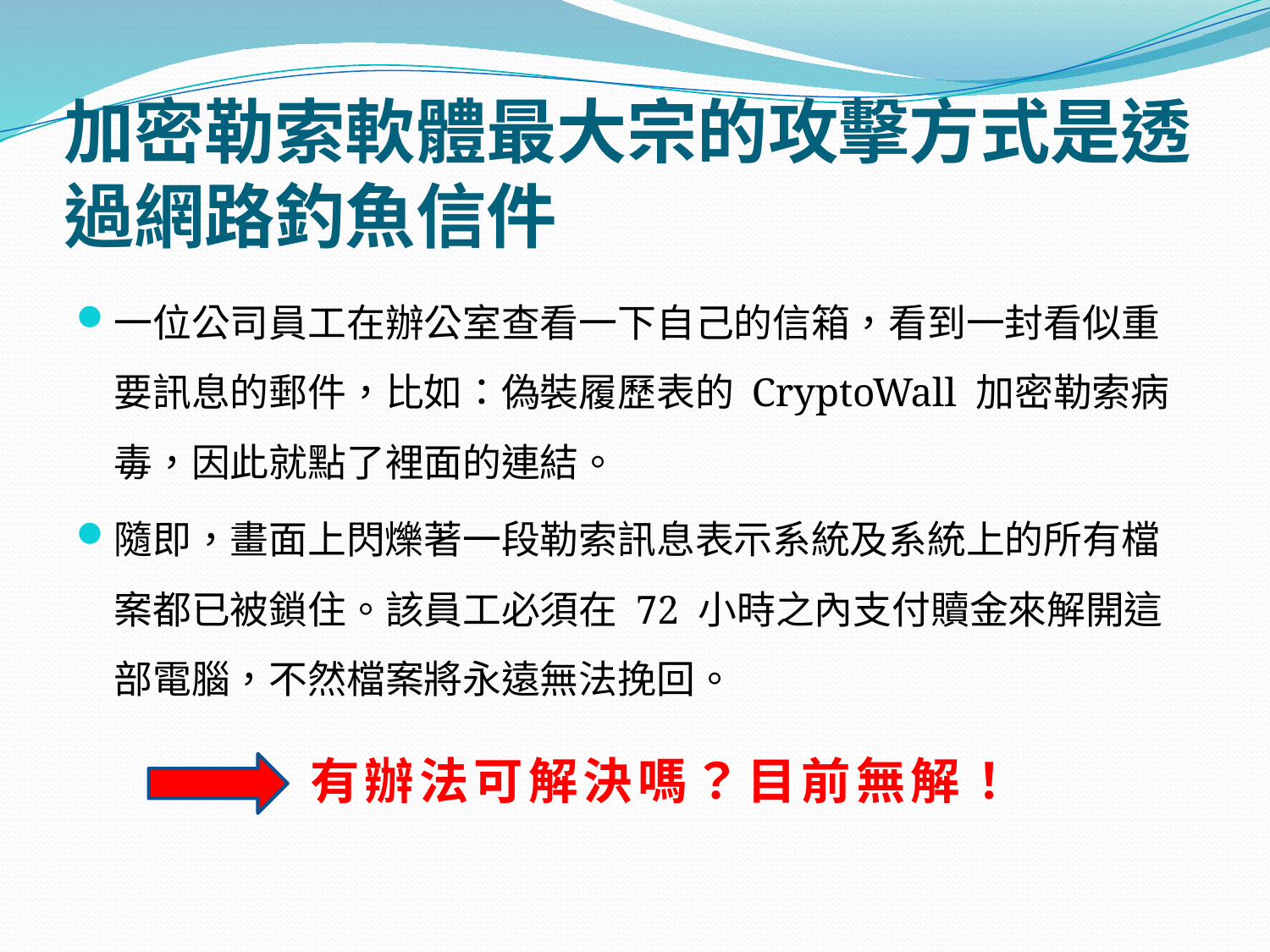

# 加密勒索軟體最大宗的攻擊方式是透過網路釣魚信件
一位公司員工在辦公室查看一下自己的信箱，看到一封看似重要訊息的郵件，比如：偽裝履歷表的 CryptoWall 加密勒索病毒，因此就點了裡面的連結。
隨即，畫面上閃爍著一段勒索訊息表示系統及系統上的所有檔案都已被鎖住。該員工必須在 72 小時之內支付贖金來解開這部電腦，不然檔案將永遠無法挽回。

有辦法可解決嗎？目前無解！